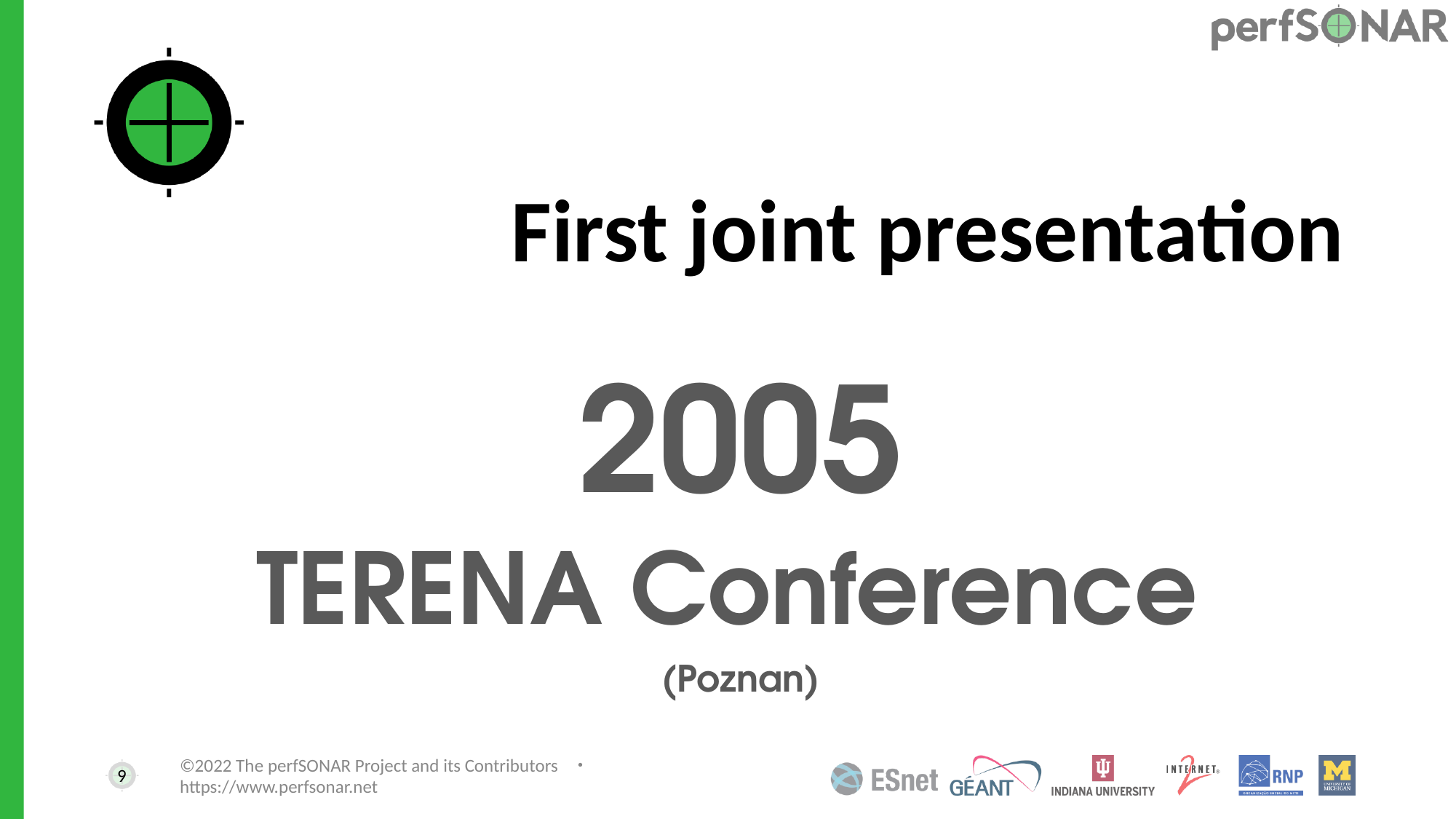

# First joint presentation
2005
TERENA Conference
(Poznan)
9
©2022 The perfSONAR Project and its Contributors  ・  https://www.perfsonar.net